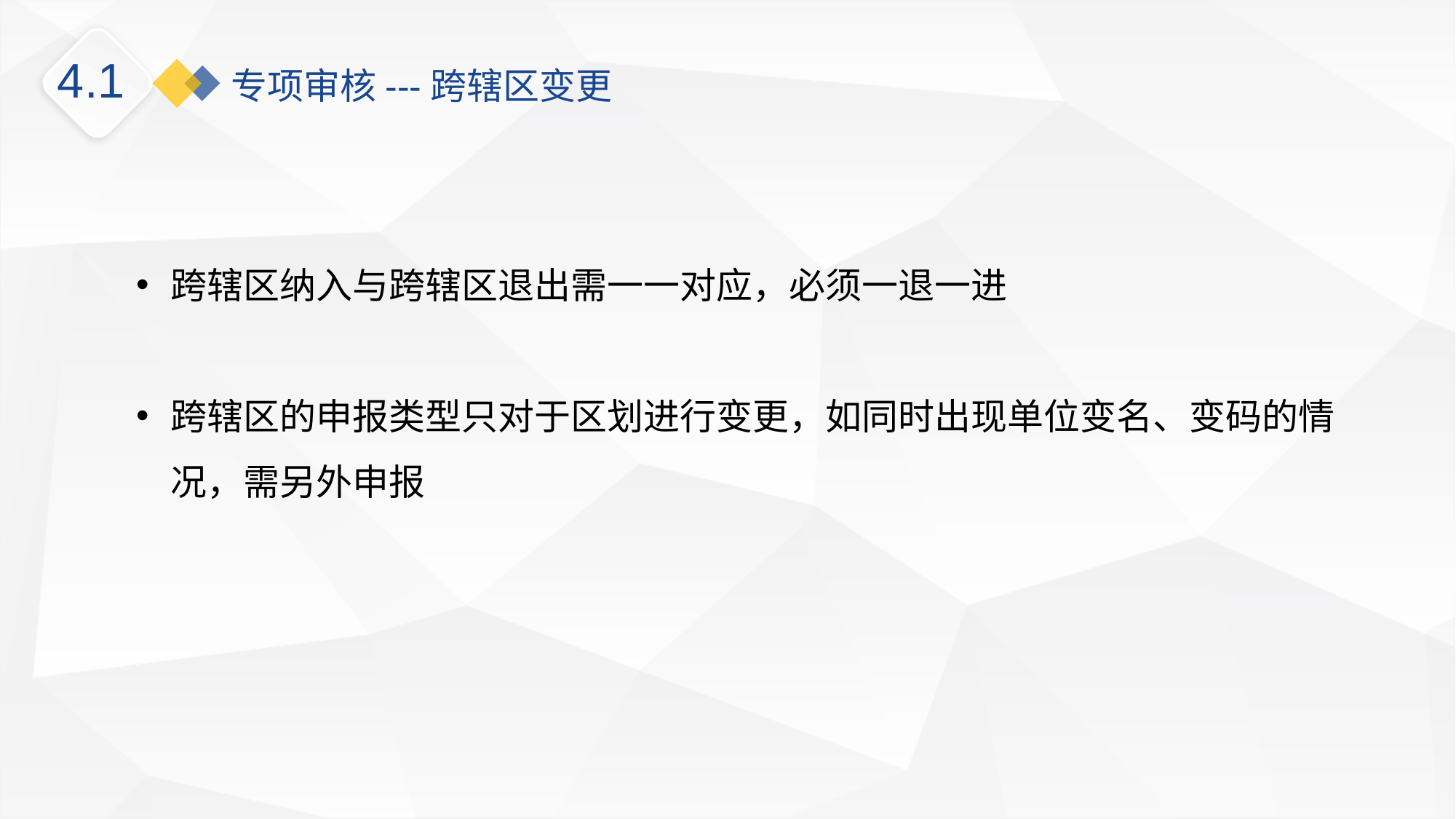

4.1
专项审核---跨辖区变更

跨辖区纳入与跨辖区退出需一一对应，必须一退一进

跨辖区的申报类型只对于区划进行变更，如同时出现单位变名、变码的情况，需另外申报
54